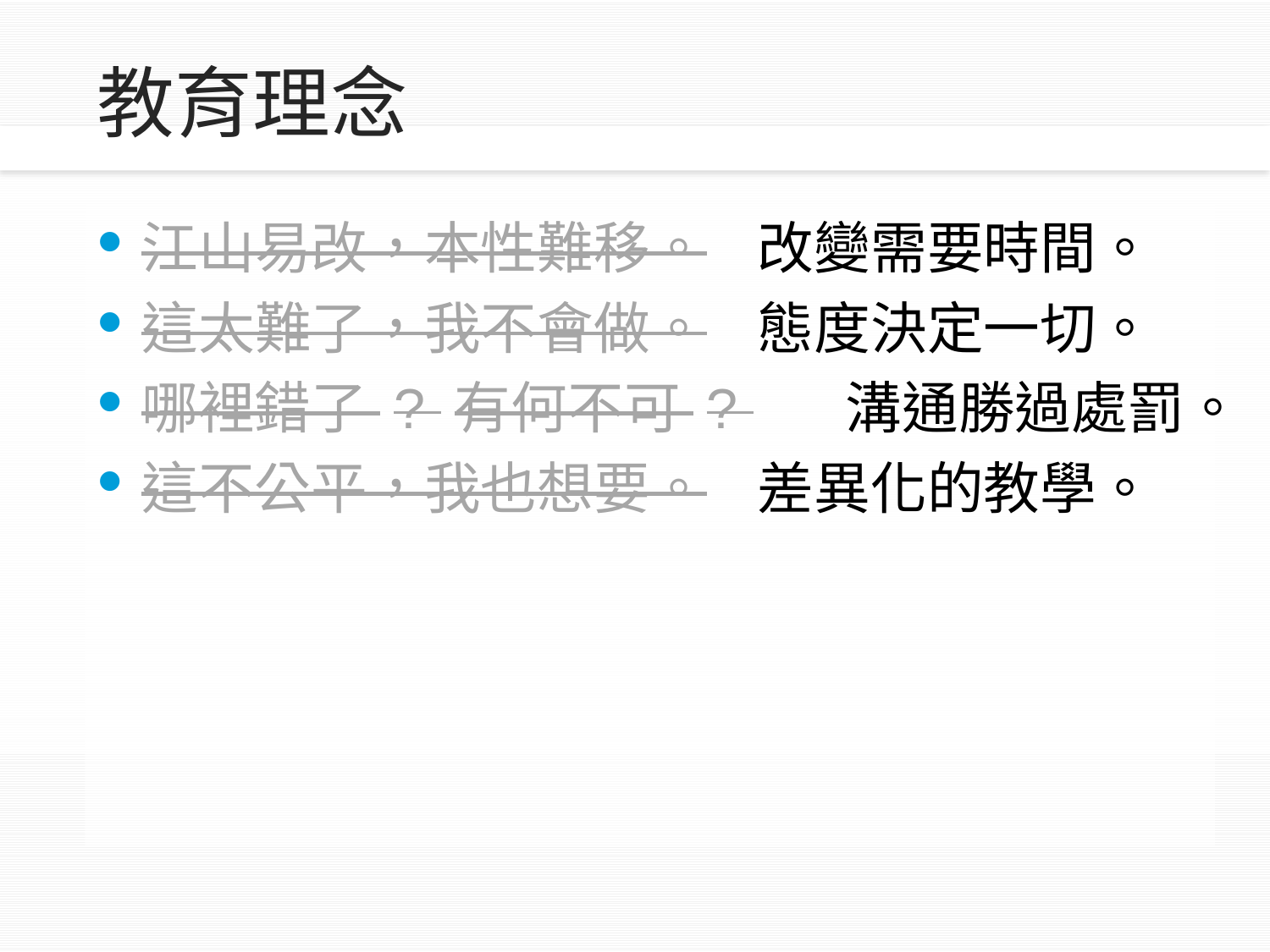

# 教育理念
江山易改，本性難移。    改變需要時間。
這太難了，我不會做。    態度決定一切。
哪裡錯了 ? 有何不可 ?      溝通勝過處罰。
這不公平，我也想要。    差異化的教學。